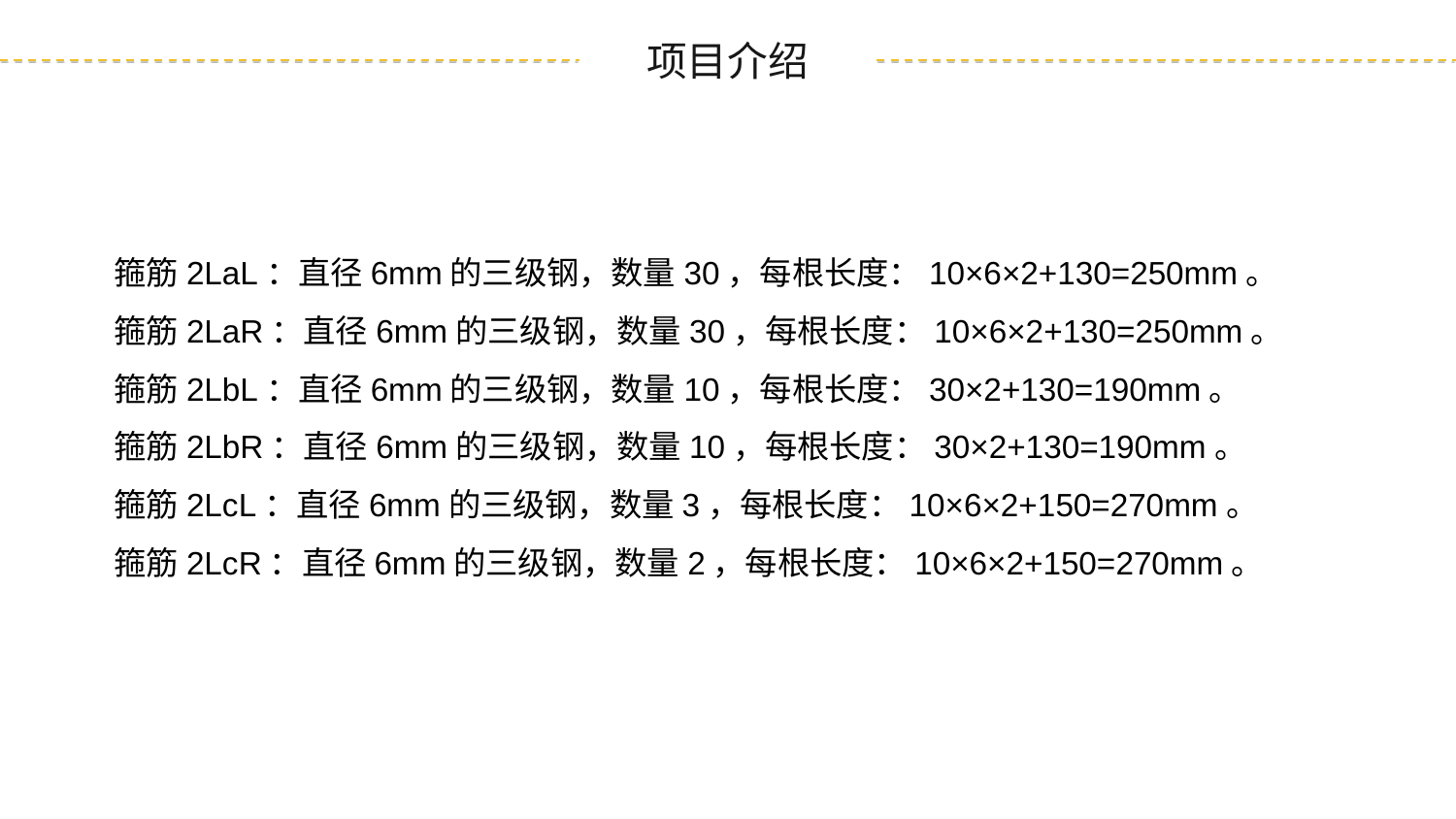

箍筋2LaL：直径6mm的三级钢，数量30，每根长度：10×6×2+130=250mm。
箍筋2LaR：直径6mm的三级钢，数量30，每根长度：10×6×2+130=250mm。
箍筋2LbL：直径6mm的三级钢，数量10，每根长度：30×2+130=190mm。
箍筋2LbR：直径6mm的三级钢，数量10，每根长度：30×2+130=190mm。
箍筋2LcL：直径6mm的三级钢，数量3，每根长度：10×6×2+150=270mm。
箍筋2LcR：直径6mm的三级钢，数量2，每根长度：10×6×2+150=270mm。